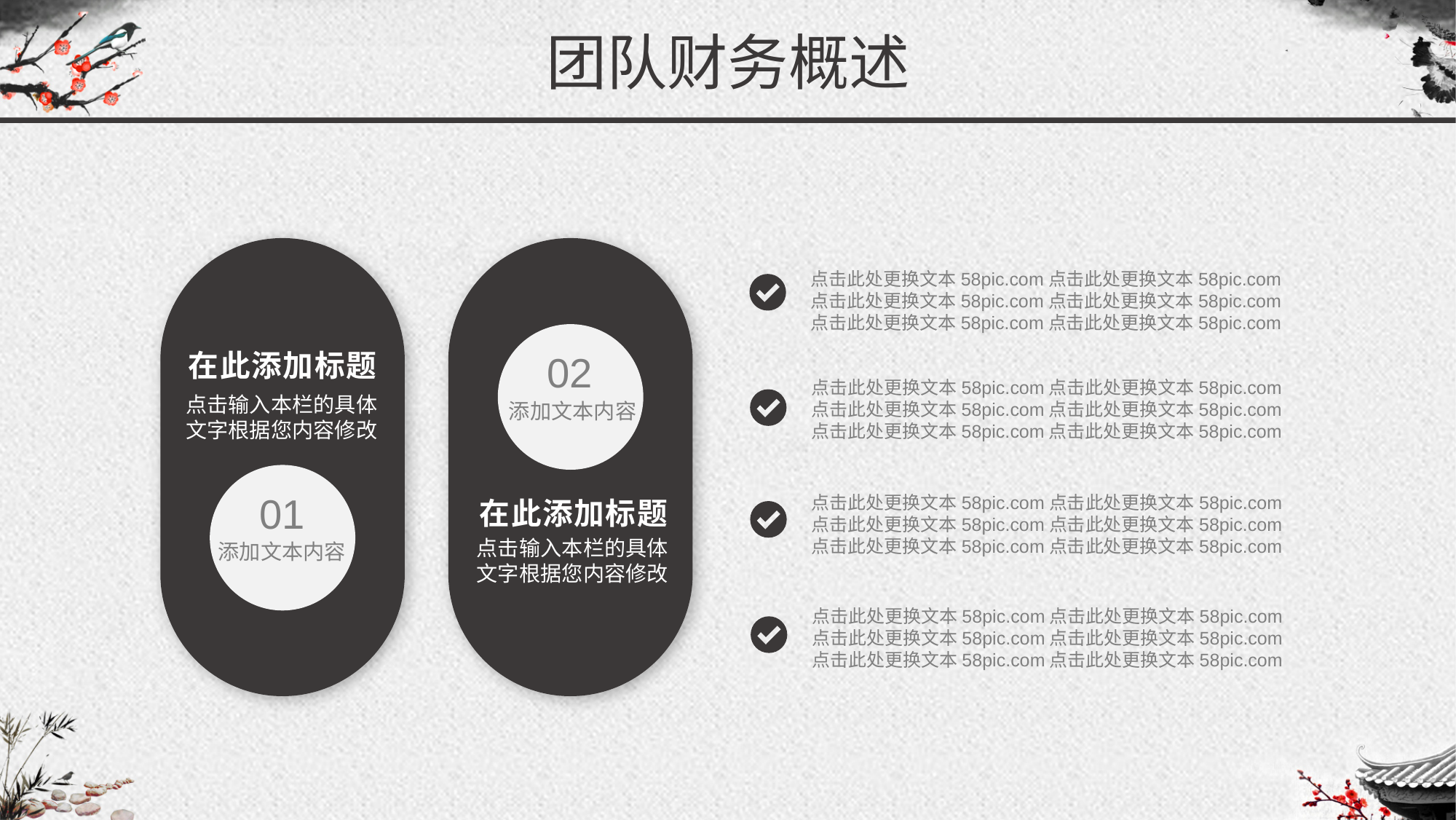

团队财务概述

点击此处更换文本58pic.com点击此处更换文本58pic.com
点击此处更换文本58pic.com点击此处更换文本58pic.com
点击此处更换文本58pic.com点击此处更换文本58pic.com

在此添加标题
点击输入本栏的具体文字根据您内容修改
02
添加文本内容
点击此处更换文本58pic.com点击此处更换文本58pic.com
点击此处更换文本58pic.com点击此处更换文本58pic.com
点击此处更换文本58pic.com点击此处更换文本58pic.com

点击此处更换文本58pic.com点击此处更换文本58pic.com
点击此处更换文本58pic.com点击此处更换文本58pic.com
点击此处更换文本58pic.com点击此处更换文本58pic.com

01
添加文本内容
在此添加标题
点击输入本栏的具体文字根据您内容修改
点击此处更换文本58pic.com点击此处更换文本58pic.com
点击此处更换文本58pic.com点击此处更换文本58pic.com
点击此处更换文本58pic.com点击此处更换文本58pic.com